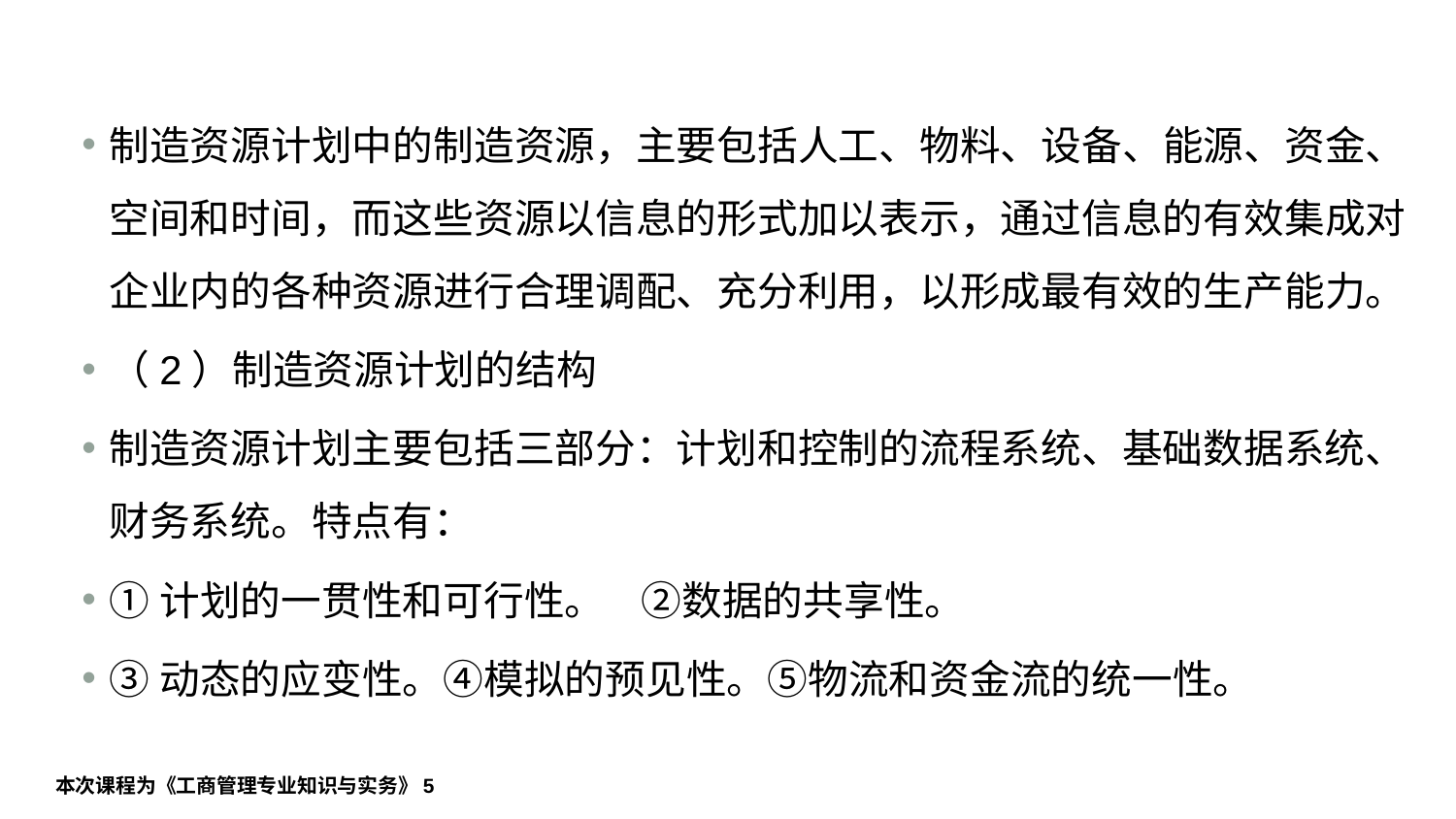

#
制造资源计划中的制造资源，主要包括人工、物料、设备、能源、资金、空间和时间，而这些资源以信息的形式加以表示，通过信息的有效集成对企业内的各种资源进行合理调配、充分利用，以形成最有效的生产能力。
（2）制造资源计划的结构
制造资源计划主要包括三部分：计划和控制的流程系统、基础数据系统、财务系统。特点有：
①计划的一贯性和可行性。    ②数据的共享性。
③动态的应变性。④模拟的预见性。⑤物流和资金流的统一性。